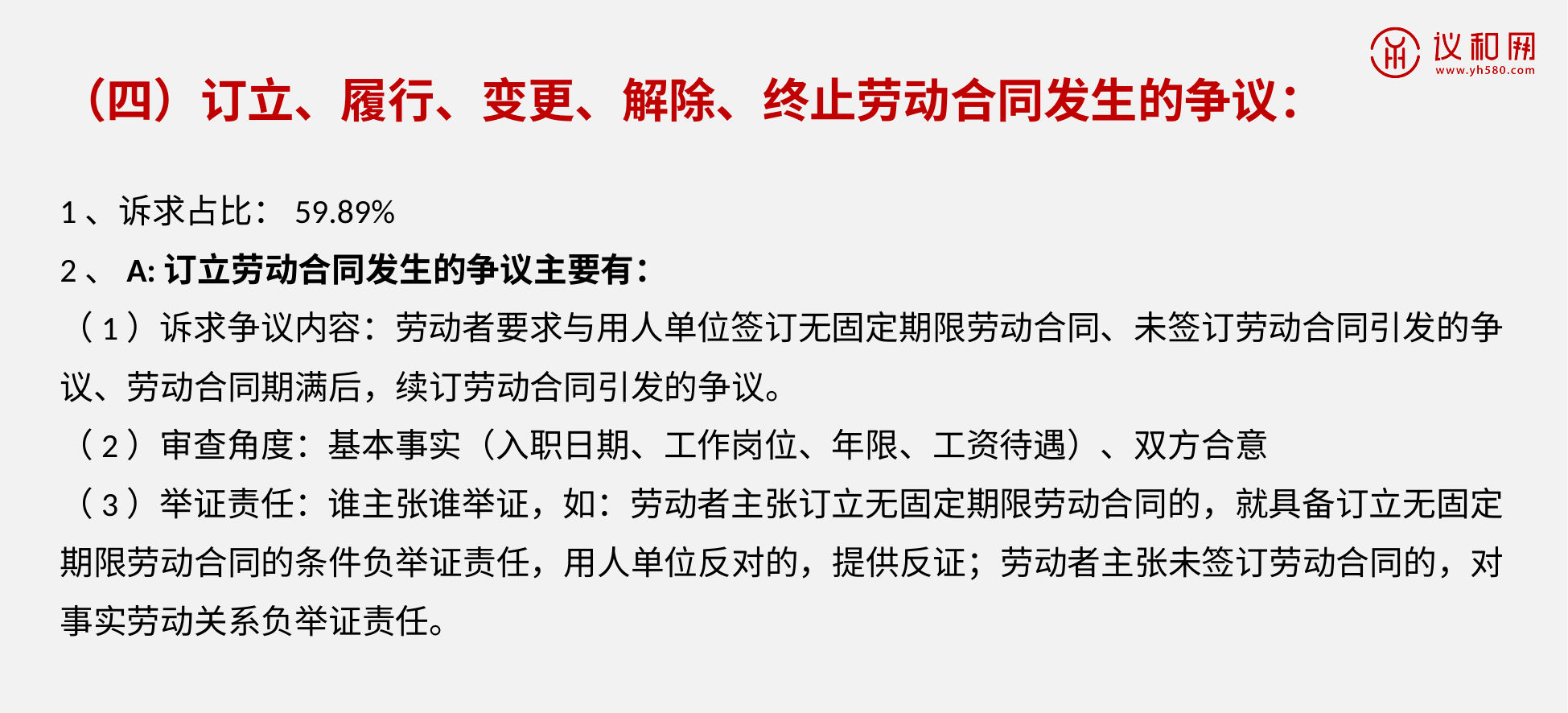

（四）订立、履行、变更、解除、终止劳动合同发生的争议：

1、诉求占比：59.89%
2、A:订立劳动合同发生的争议主要有：
（1）诉求争议内容：劳动者要求与用人单位签订无固定期限劳动合同、未签订劳动合同引发的争议、劳动合同期满后，续订劳动合同引发的争议。
（2）审查角度：基本事实（入职日期、工作岗位、年限、工资待遇）、双方合意
（3）举证责任：谁主张谁举证，如：劳动者主张订立无固定期限劳动合同的，就具备订立无固定期限劳动合同的条件负举证责任，用人单位反对的，提供反证；劳动者主张未签订劳动合同的，对事实劳动关系负举证责任。